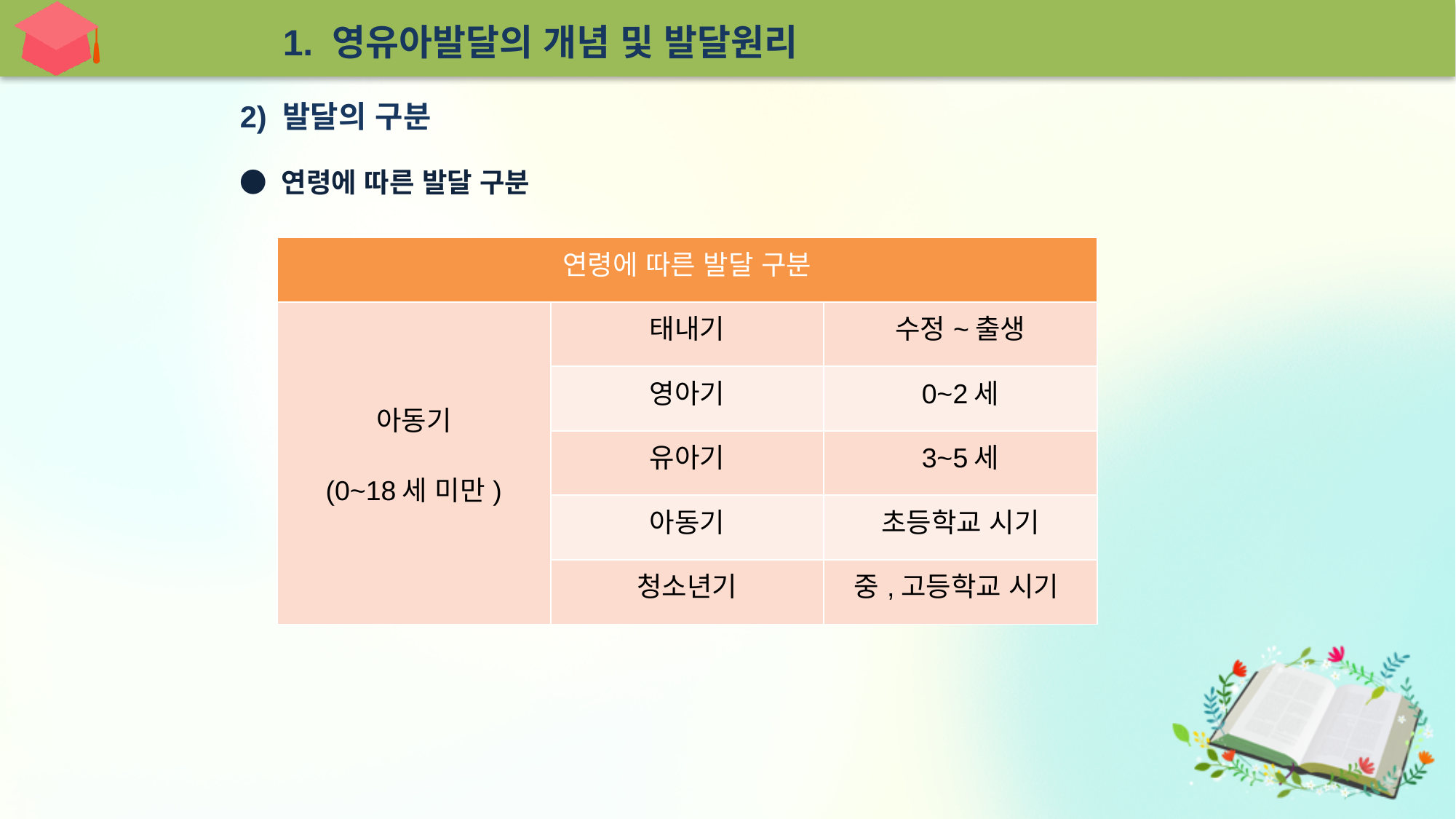

1. 영유아발달의 개념 및 발달원리
2) 발달의 구분
● 연령에 따른 발달 구분
| 연령에 따른 발달 구분 |  |  |
| --- | --- | --- |
| 아동기 (0~18세 미만) | 태내기 | 수정~출생 |
|  | 영아기 | 0~2세 |
|  | 유아기 | 3~5세 |
|  | 아동기 | 초등학교 시기 |
|  | 청소년기 | 중,고등학교 시기 |